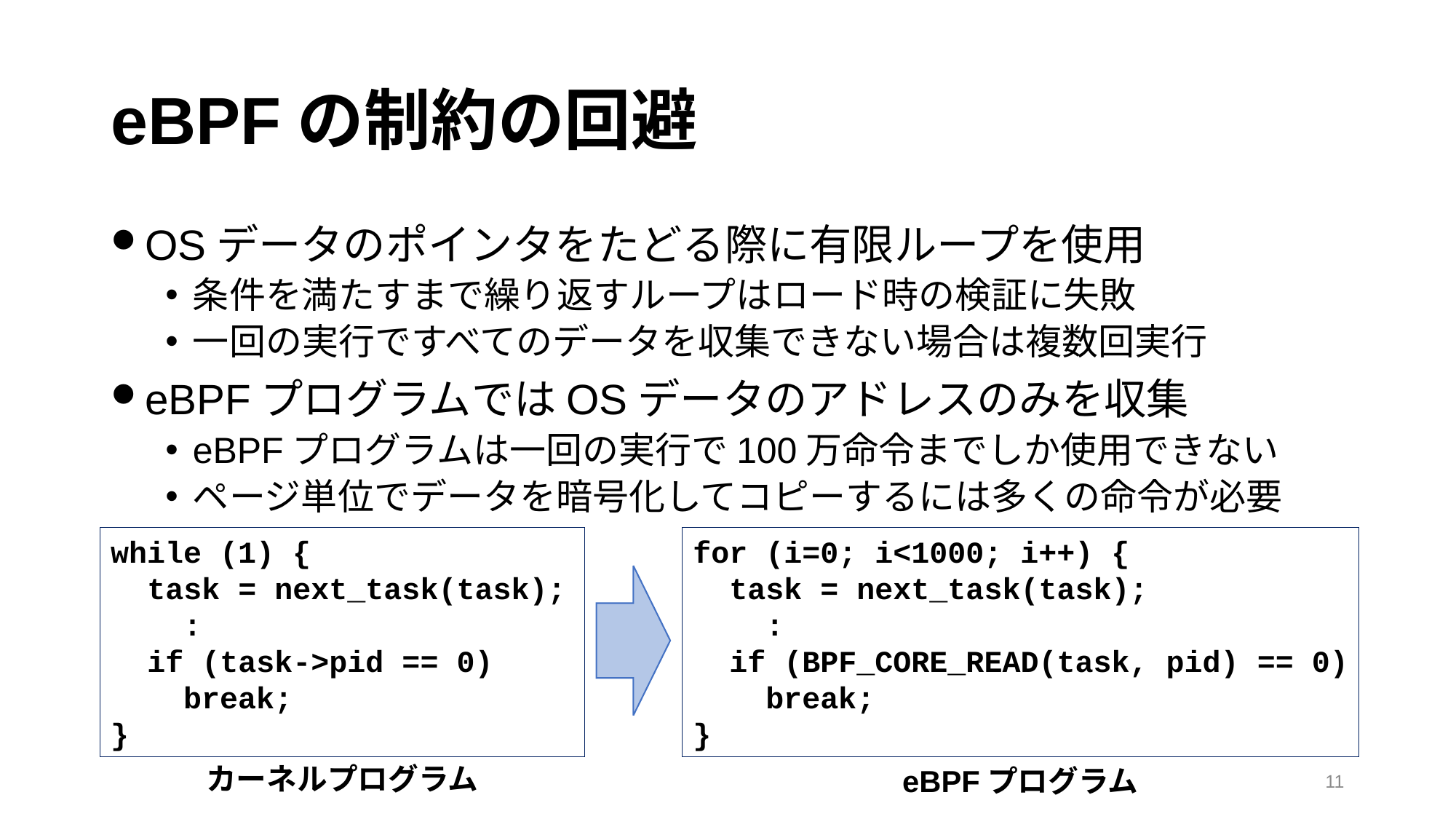

# eBPFの制約の回避
OSデータのポインタをたどる際に有限ループを使用
条件を満たすまで繰り返すループはロード時の検証に失敗
一回の実行ですべてのデータを収集できない場合は複数回実行
eBPFプログラムではOSデータのアドレスのみを収集
eBPFプログラムは一回の実行で100万命令までしか使用できない
ページ単位でデータを暗号化してコピーするには多くの命令が必要

while (1) {
  task = next_task(task);
    :
  if (task->pid == 0)
    break;
}
for (i=0; i<1000; i++) {
  task = next_task(task);
    :
  if (BPF_CORE_READ(task, pid) == 0)
    break;
}

カーネルプログラム
eBPFプログラム
11